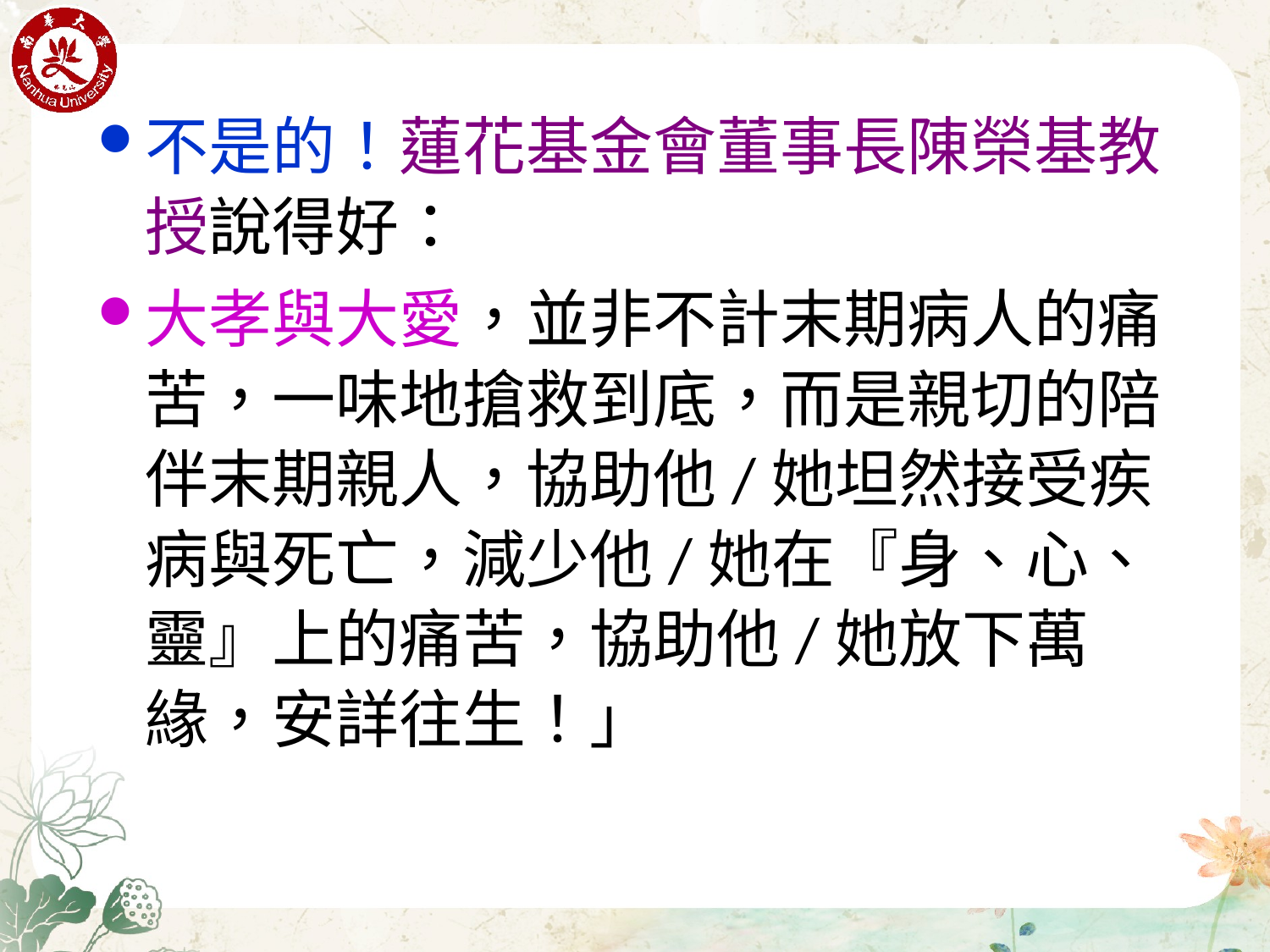

不是的！蓮花基金會董事長陳榮基教授說得好：
大孝與大愛，並非不計末期病人的痛苦，一味地搶救到底，而是親切的陪伴末期親人，協助他/她坦然接受疾病與死亡，減少他/她在『身、心、靈』上的痛苦，協助他/她放下萬緣，安詳往生！」